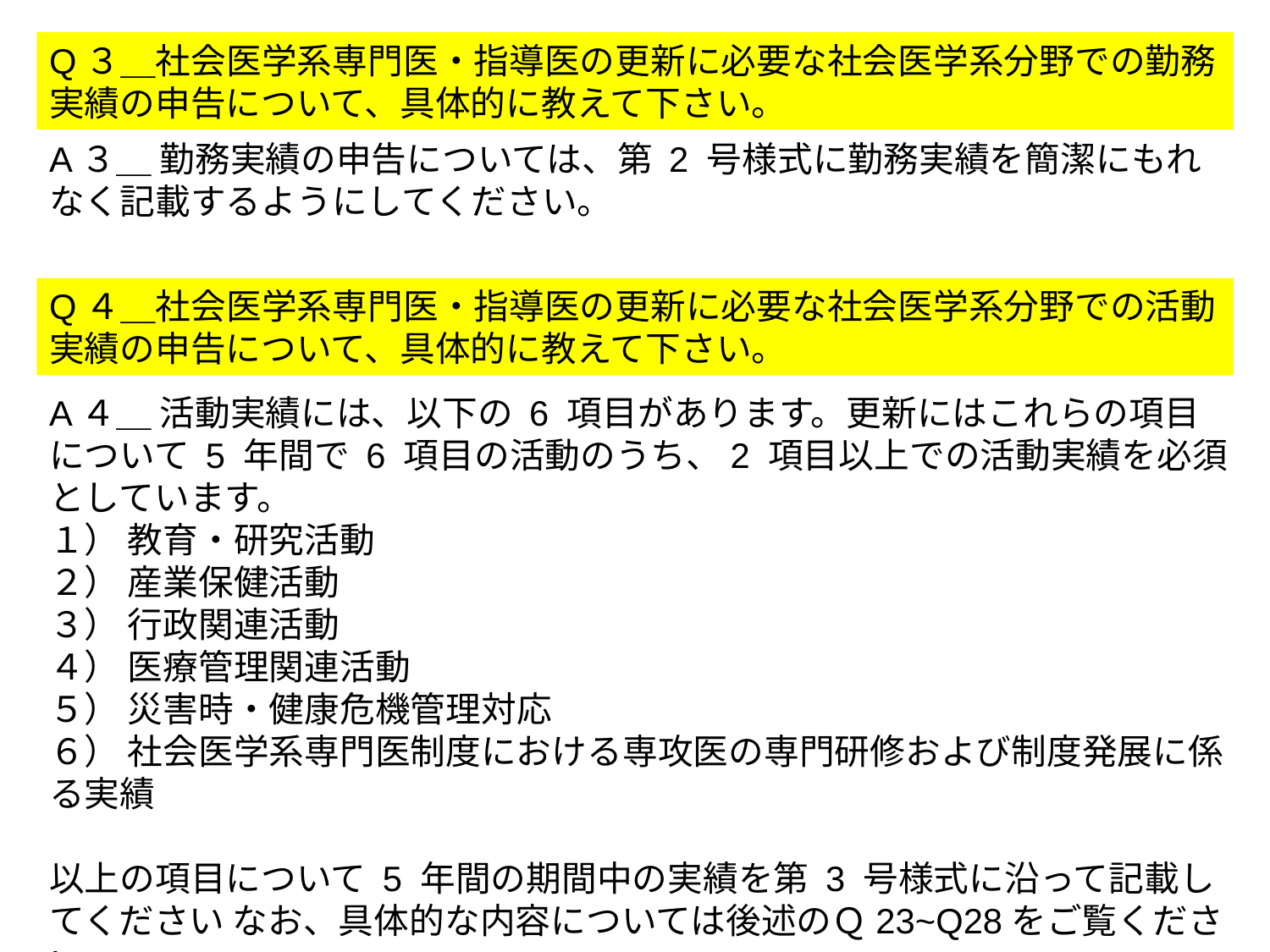

Q３＿社会医学系専門医・指導医の更新に必要な社会医学系分野での勤務実績の申告について、具体的に教えて下さい。
A３＿ 勤務実績の申告については、第 2 号様式に勤務実績を簡潔にもれなく記載するようにしてください。
Q４＿社会医学系専門医・指導医の更新に必要な社会医学系分野での活動実績の申告について、具体的に教えて下さい。
A４＿ 活動実績には、以下の 6 項目があります。更新にはこれらの項目について 5 年間で 6 項目の活動のうち、2 項目以上での活動実績を必須としています。
１） 教育・研究活動
２） 産業保健活動
３） 行政関連活動
４） 医療管理関連活動
５） 災害時・健康危機管理対応
６） 社会医学系専門医制度における専攻医の専門研修および制度発展に係る実績

以上の項目について 5 年間の期間中の実績を第 3 号様式に沿って記載してください なお、具体的な内容については後述のＱ23~Q28をご覧ください。